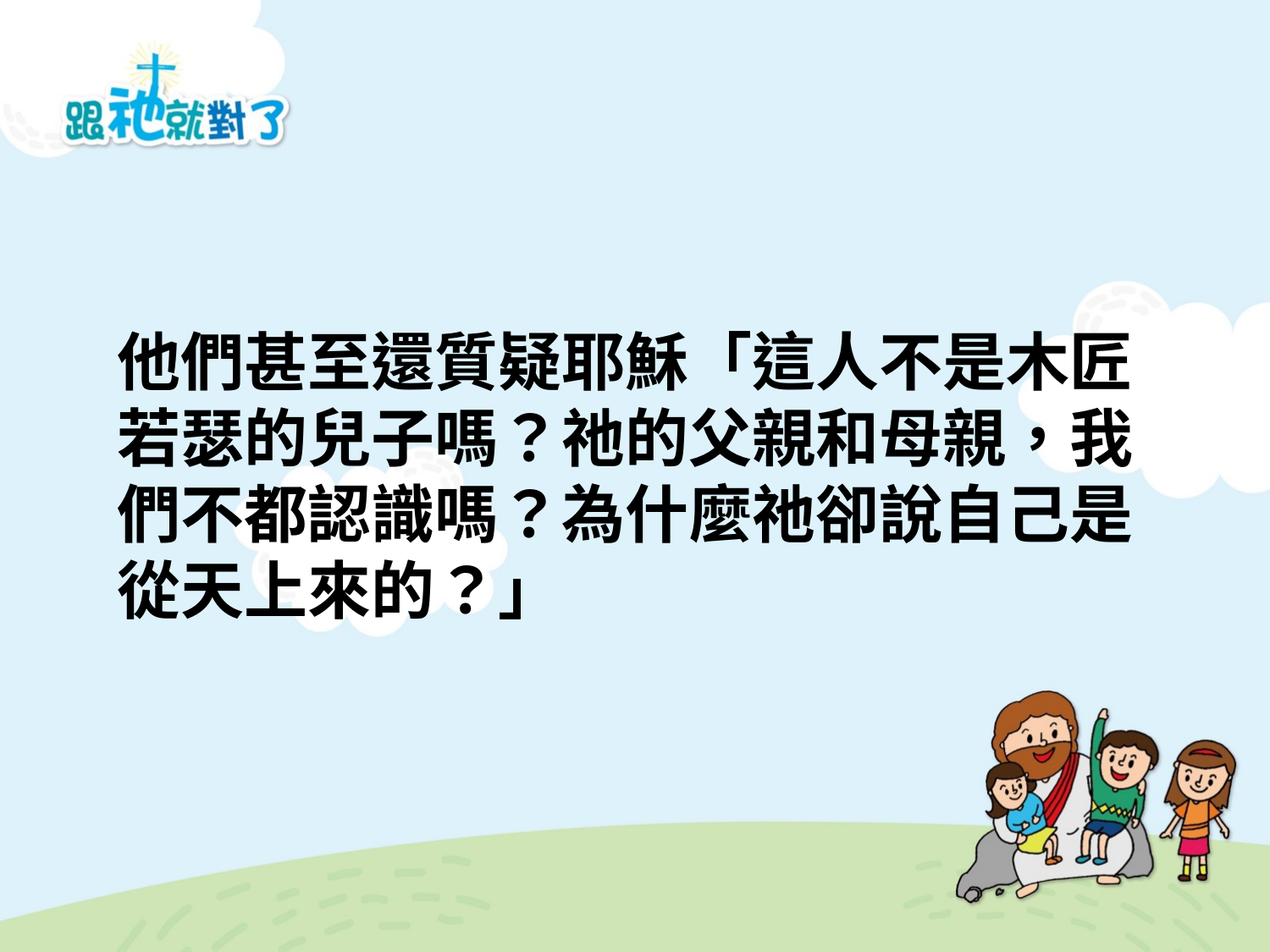

他們甚至還質疑耶穌「這人不是木匠若瑟的兒子嗎？祂的父親和母親，我們不都認識嗎？為什麼祂卻說自己是從天上來的？」